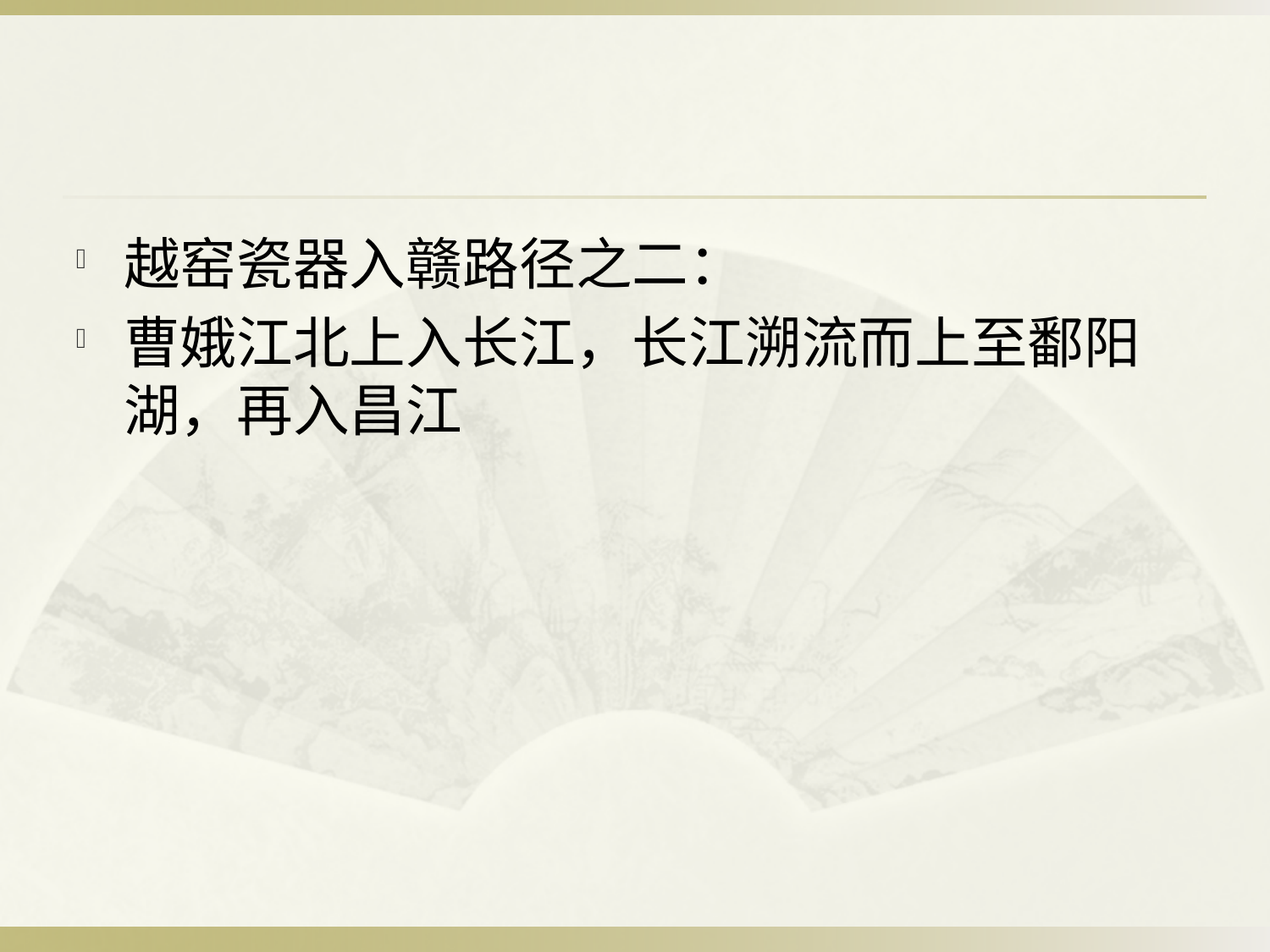

#
越窑瓷器入赣路径之二：
曹娥江北上入长江，长江溯流而上至鄱阳湖，再入昌江